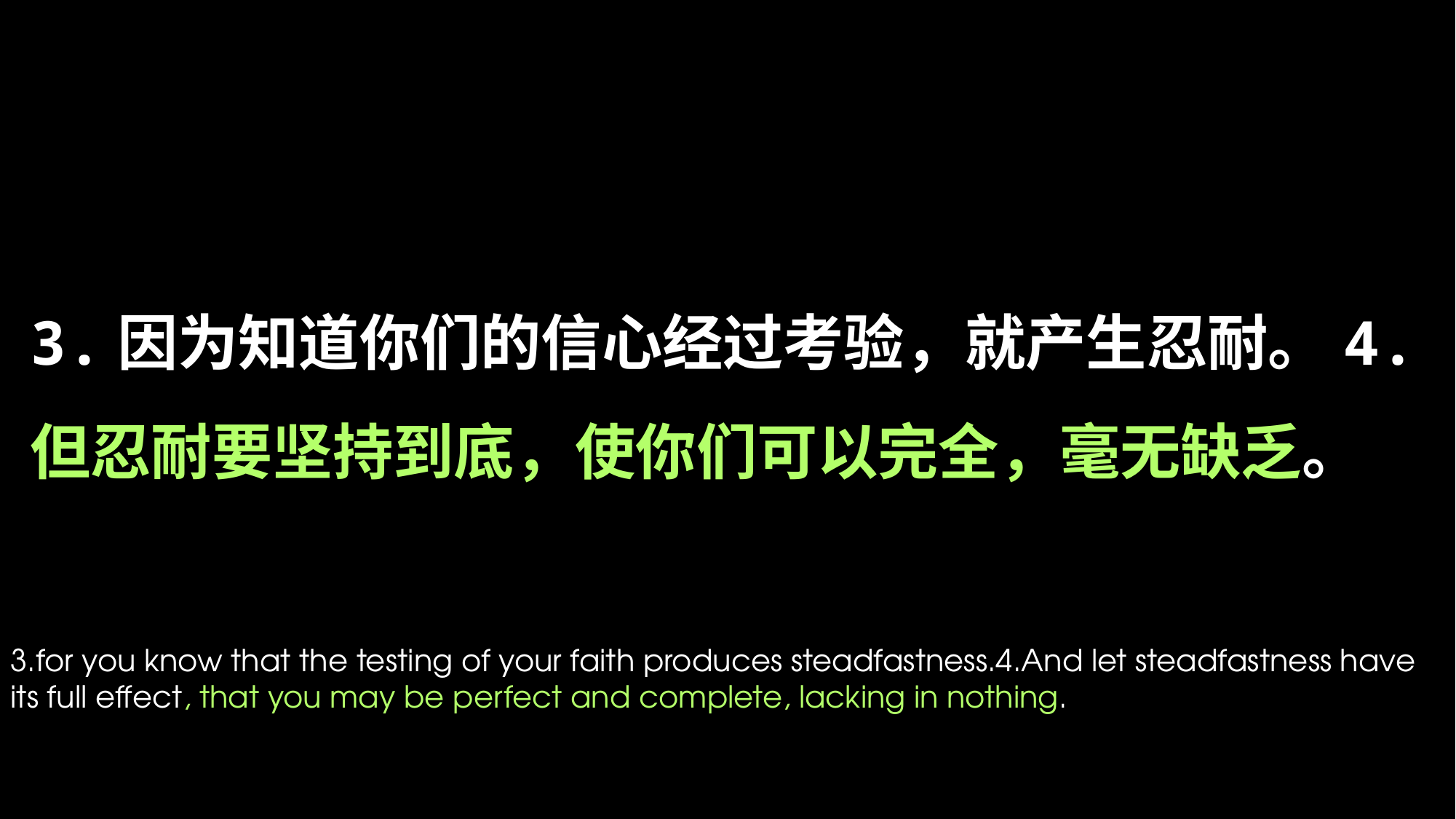

3.因为知道你们的信心经过考验，就产生忍耐。4.但忍耐要坚持到底，使你们可以完全，毫无缺乏。
3.for you know that the testing of your faith produces steadfastness.4.And let steadfastness have its full effect, that you may be perfect and complete, lacking in nothing.